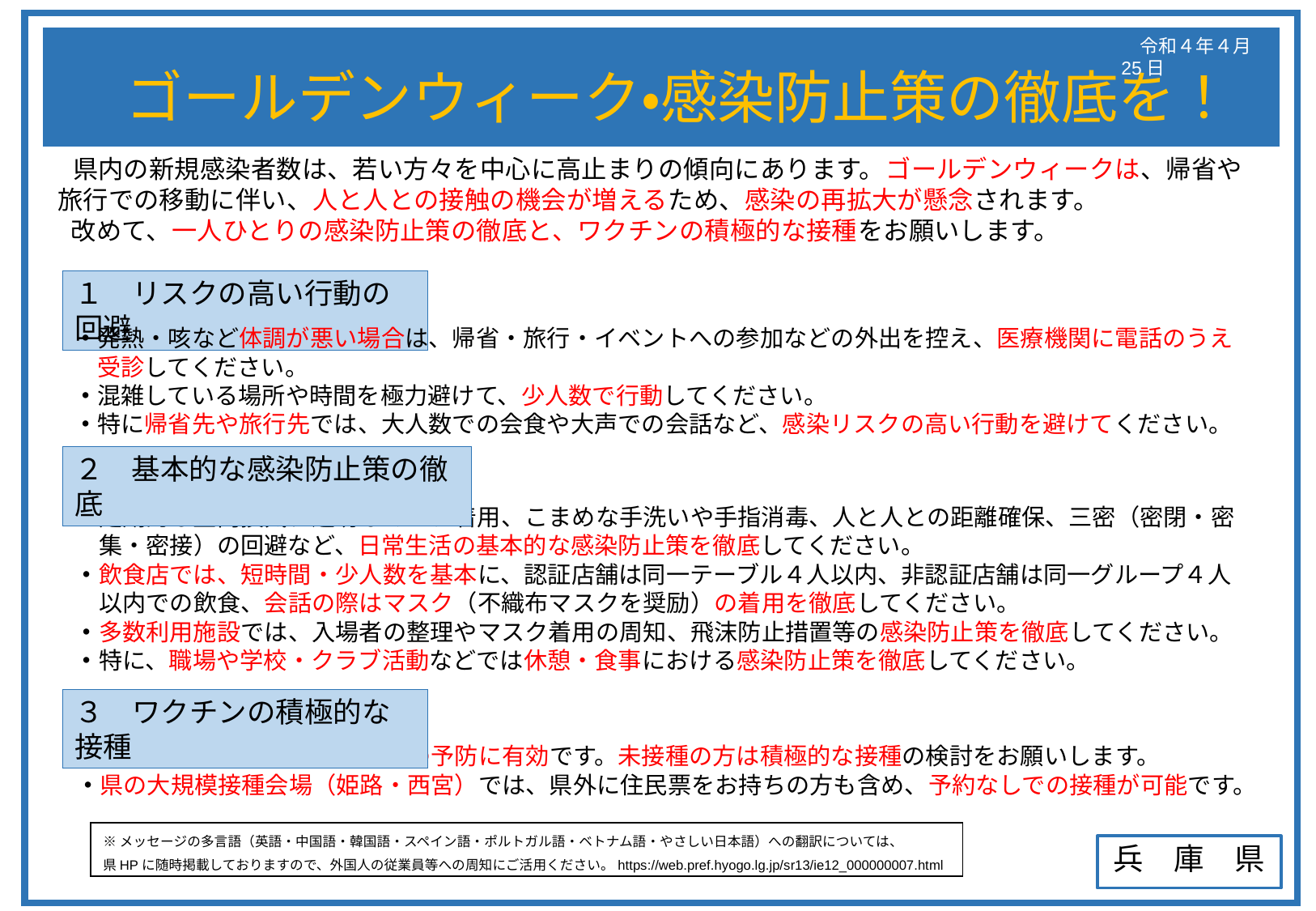

# ゴールデンウィーク・感染防止策の徹底を！
　令和４年４月25日
　県内の新規感染者数は、若い方々を中心に高止まりの傾向にあります。ゴールデンウィークは、帰省や
 旅行での移動に伴い、人と人との接触の機会が増えるため、感染の再拡大が懸念されます。
　改めて、一人ひとりの感染防止策の徹底と、ワクチンの積極的な接種をお願いします。
１　リスクの高い行動の回避
・発熱・咳など体調が悪い場合は、帰省・旅行・イベントへの参加などの外出を控え、医療機関に電話のうえ
　受診してください。
・混雑している場所や時間を極力避けて、少人数で行動してください。
・特に帰省先や旅行先では、大人数での会食や大声での会話など、感染リスクの高い行動を避けてください。
２　基本的な感染防止策の徹底
・定期的な室内換気、適切なマスク着用、こまめな手洗いや手指消毒、人と人との距離確保、三密（密閉・密
　集・密接）の回避など、日常生活の基本的な感染防止策を徹底してください。
・飲食店では、短時間・少人数を基本に、認証店舗は同一テーブル４人以内、非認証店舗は同一グループ４人
　以内での飲食、会話の際はマスク（不織布マスクを奨励）の着用を徹底してください。
・多数利用施設では、入場者の整理やマスク着用の周知、飛沫防止措置等の感染防止策を徹底してください。
・特に、職場や学校・クラブ活動などでは休憩・食事における感染防止策を徹底してください。

３　ワクチンの積極的な接種
・ワクチン接種は発症や重症化の予防に有効です。未接種の方は積極的な接種の検討をお願いします。
・県の大規模接種会場（姫路・西宮）では、県外に住民票をお持ちの方も含め、予約なしでの接種が可能です。
※メッセージの多言語（英語・中国語・韓国語・スペイン語・ポルトガル語・ベトナム語・やさしい日本語）への翻訳については、
県HPに随時掲載しておりますので、外国人の従業員等への周知にご活用ください。https://web.pref.hyogo.lg.jp/sr13/ie12_000000007.html
兵　庫　県